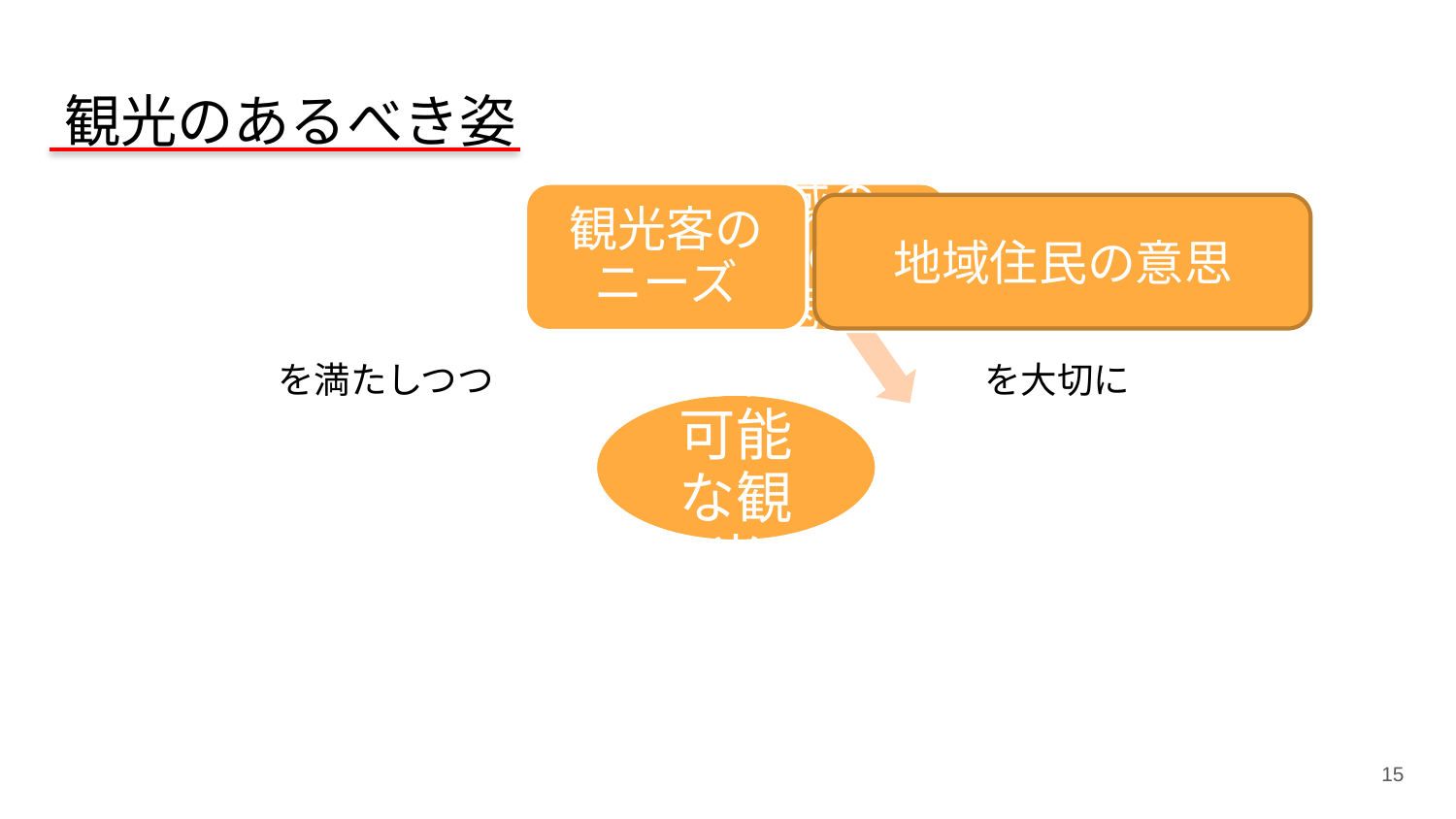

# 観光のあるべき姿
持続可能な観光

地域住民の意思

　　　　　　を満たしつつ　　　　　　　　　　　　　　　　　を大切に
15